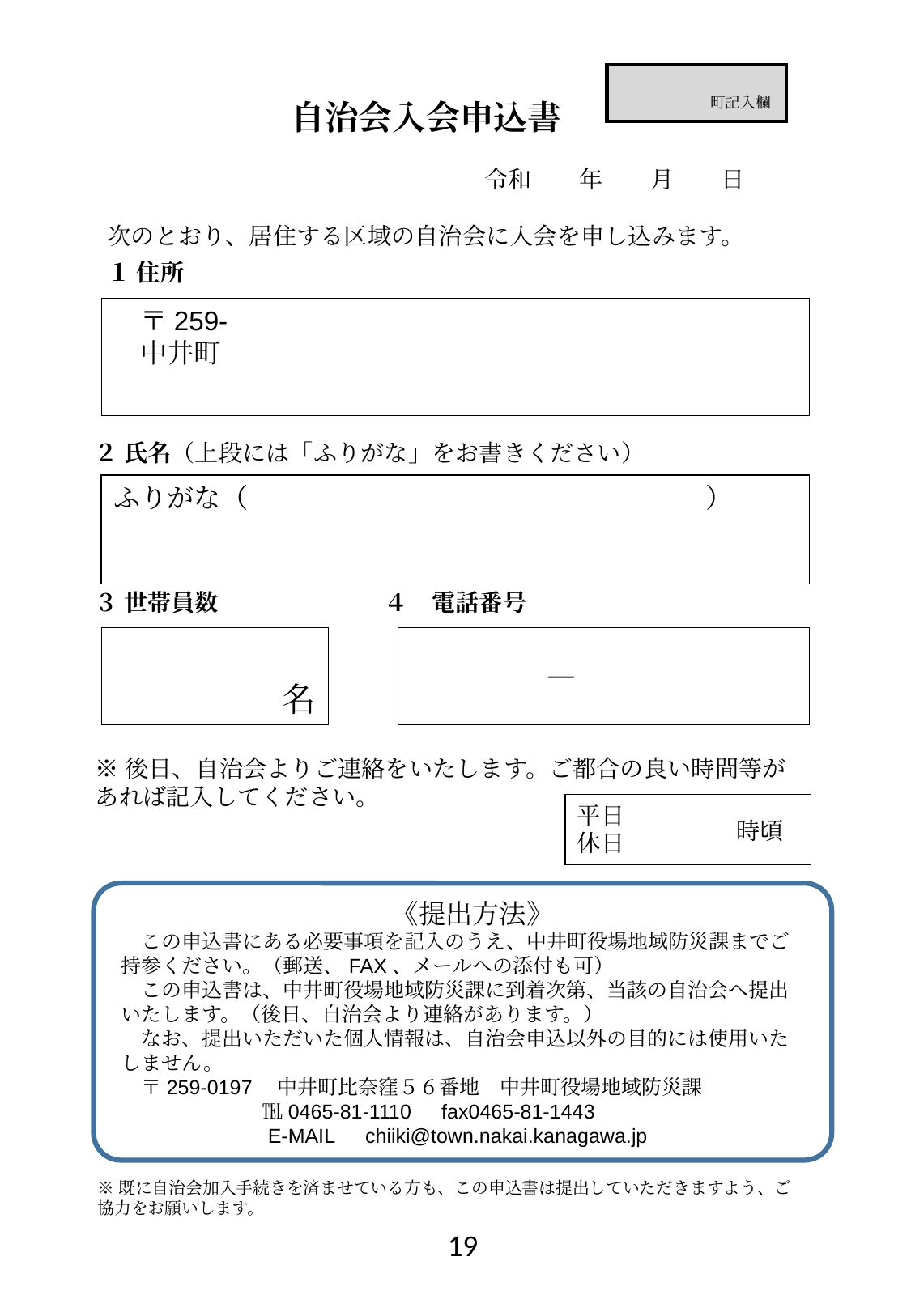

自治会入会申込書

令和　　年　　月　　日

次のとおり、居住する区域の自治会に入会を申し込みます。

１ 住所

町記入欄

〒259-
中井町

２ 氏名（上段には「ふりがな」をお書きください）

３ 世帯員数　　　　　　　４　電話番号

ふりがな（　　　　　　　　　　　　　　　　　）

　　　　　　　　－
名

※後日、自治会よりご連絡をいたします。ご都合の良い時間等があれば記入してください。

時頃

平日
休日

《提出方法》
この申込書にある必要事項を記入のうえ、中井町役場地域防災課までご持参ください。（郵送、FAX、メールへの添付も可）
この申込書は、中井町役場地域防災課に到着次第、当該の自治会へ提出いたします。（後日、自治会より連絡があります。）
なお、提出いただいた個人情報は、自治会申込以外の目的には使用いたしません。
〒259-0197　中井町比奈窪５６番地　中井町役場地域防災課
　　　　　　℡0465-81-1110　fax0465-81-1443
　　　　　　E-MAIL　chiiki@town.nakai.kanagawa.jp

※既に自治会加入手続きを済ませている方も、この申込書は提出していただきますよう、ご協力をお願いします。
19